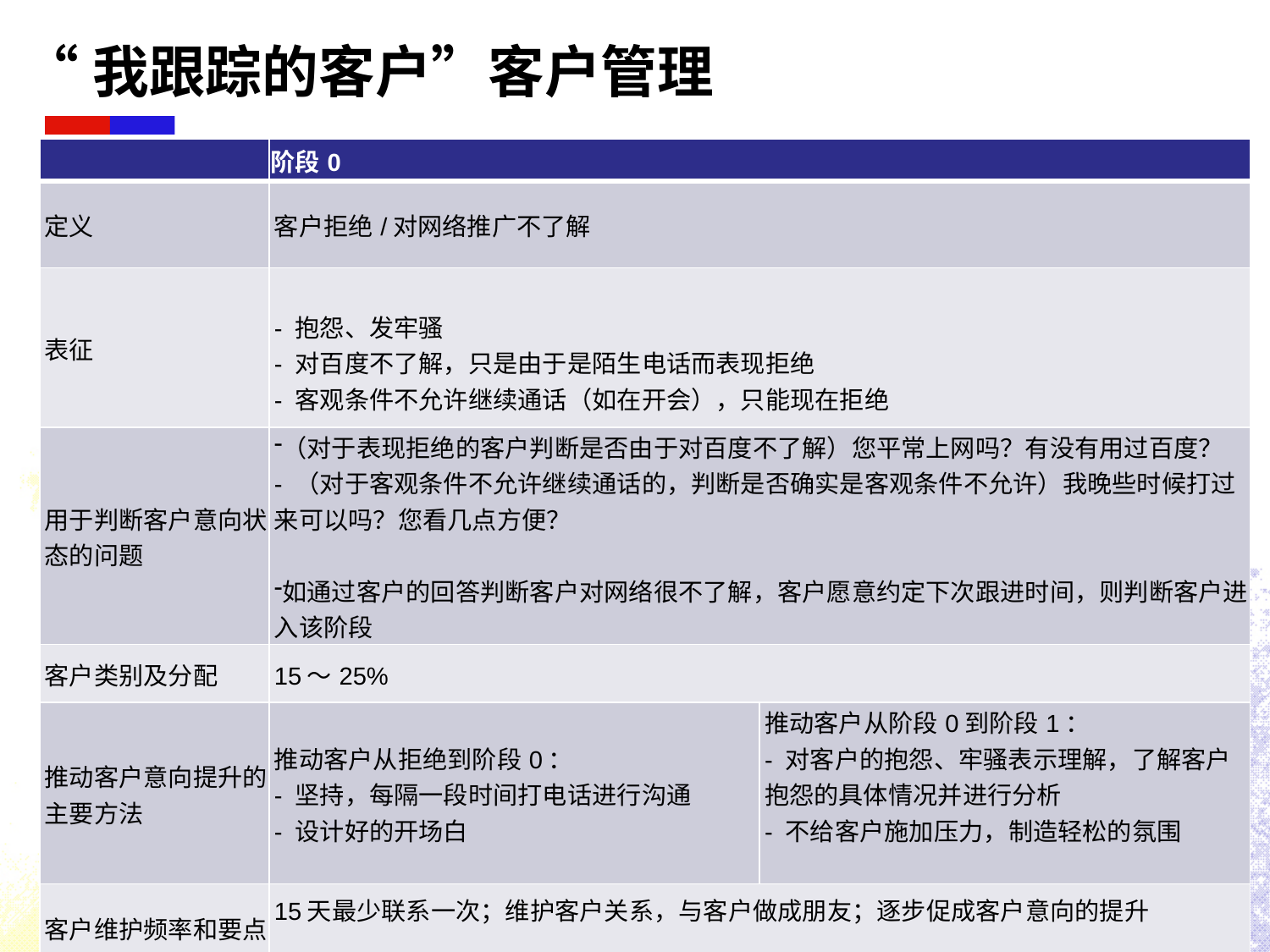

# “我跟踪的客户”客户管理
|  | 阶段0 |  |
| --- | --- | --- |
| 定义 | 客户拒绝/对网络推广不了解 |  |
| 表征 | - 抱怨、发牢骚 - 对百度不了解，只是由于是陌生电话而表现拒绝 - 客观条件不允许继续通话（如在开会），只能现在拒绝 |  |
| 用于判断客户意向状态的问题 | （对于表现拒绝的客户判断是否由于对百度不了解）您平常上网吗？有没有用过百度？ - （对于客观条件不允许继续通话的，判断是否确实是客观条件不允许）我晚些时候打过来可以吗？您看几点方便？ 如通过客户的回答判断客户对网络很不了解，客户愿意约定下次跟进时间，则判断客户进入该阶段 |  |
| 客户类别及分配 | 15～25% |  |
| 推动客户意向提升的主要方法 | 推动客户从拒绝到阶段0： - 坚持，每隔一段时间打电话进行沟通 - 设计好的开场白 | 推动客户从阶段0到阶段1： - 对客户的抱怨、牢骚表示理解，了解客户抱怨的具体情况并进行分析 - 不给客户施加压力，制造轻松的氛围 |
| 客户维护频率和要点 | 15天最少联系一次；维护客户关系，与客户做成朋友；逐步促成客户意向的提升 |  |